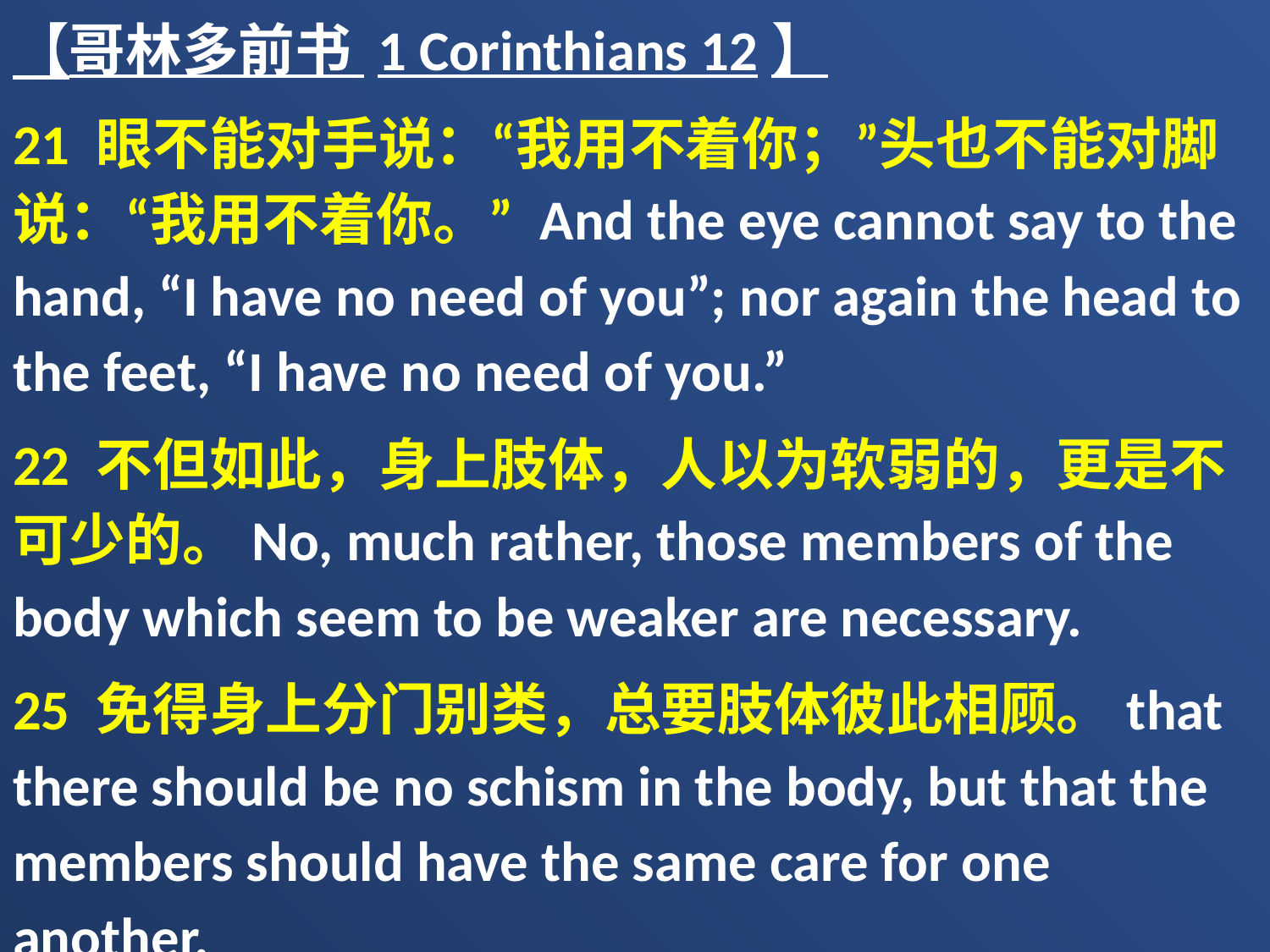

【哥林多前书 1 Corinthians 12】
21 眼不能对手说：“我用不着你；”头也不能对脚说：“我用不着你。” And the eye cannot say to the hand, “I have no need of you”; nor again the head to the feet, “I have no need of you.”
22 不但如此，身上肢体，人以为软弱的，更是不可少的。No, much rather, those members of the body which seem to be weaker are necessary.
25 免得身上分门别类，总要肢体彼此相顾。that there should be no schism in the body, but that the members should have the same care for one another.